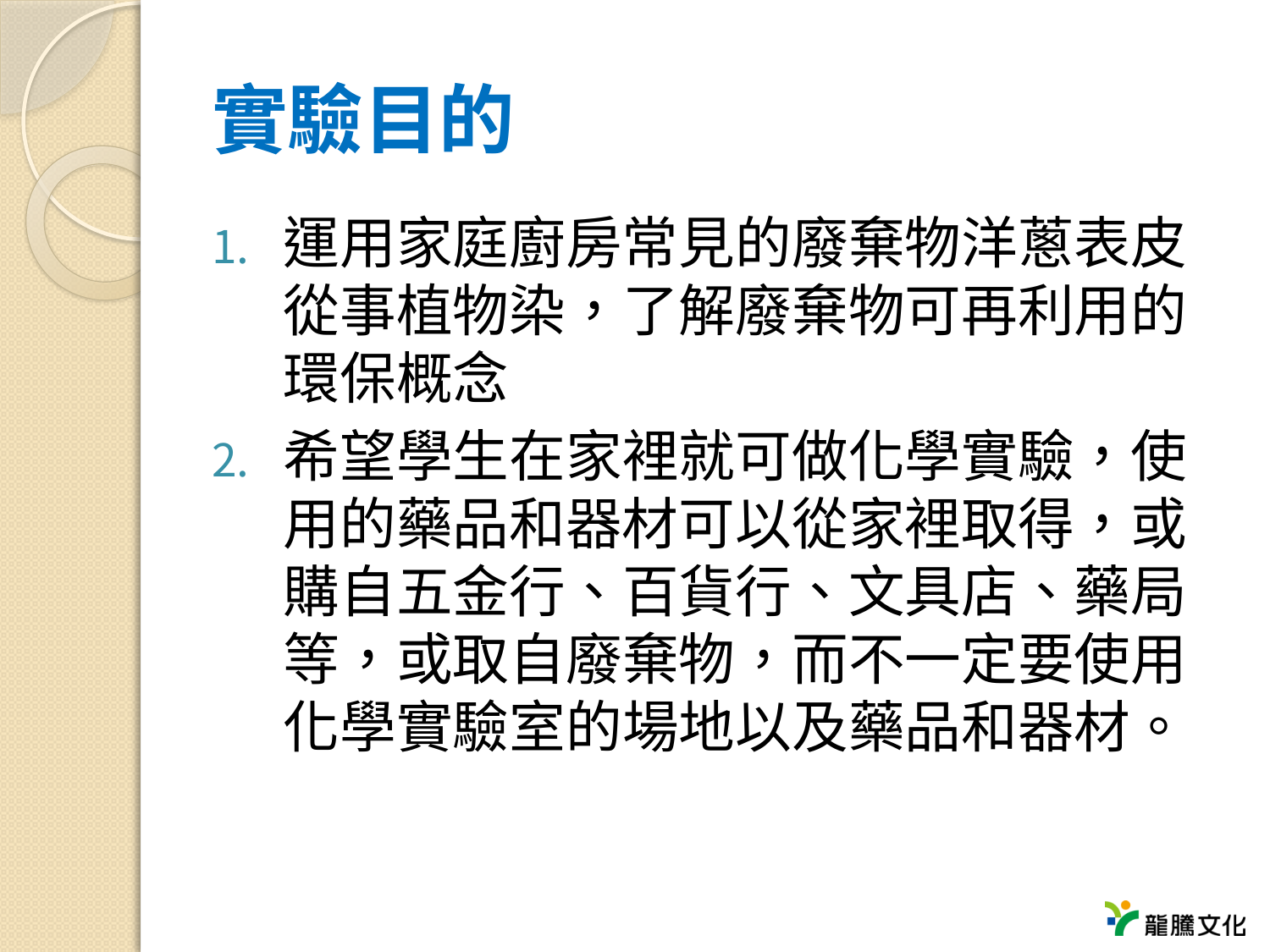

# 實驗目的
運用家庭廚房常見的廢棄物洋蔥表皮從事植物染，了解廢棄物可再利用的環保概念
希望學生在家裡就可做化學實驗，使用的藥品和器材可以從家裡取得，或購自五金行、百貨行、文具店、藥局等，或取自廢棄物，而不一定要使用化學實驗室的場地以及藥品和器材。